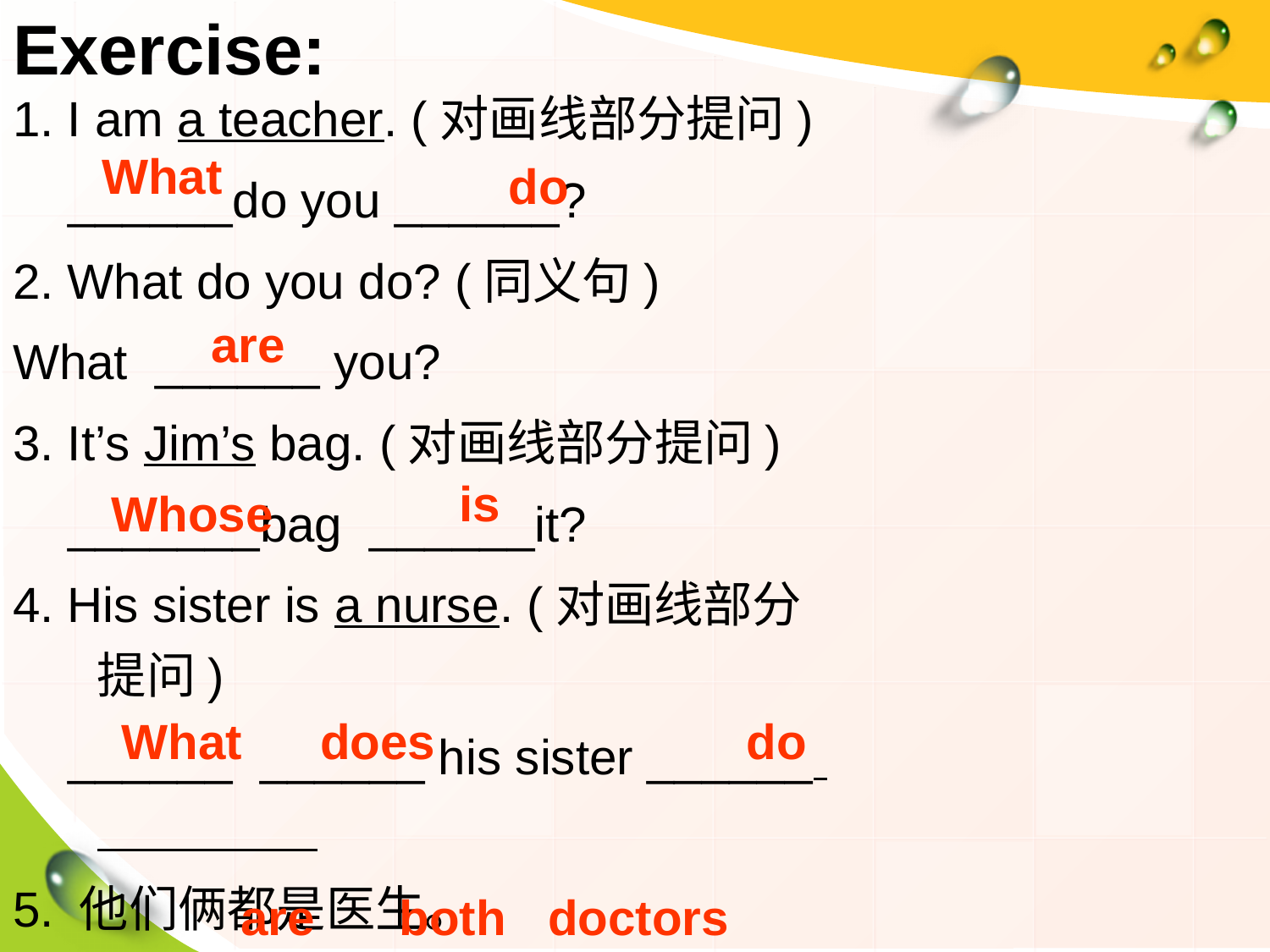

Exercise:
1. I am a teacher. (对画线部分提问)
    ______do you ______?
2. What do you do? (同义句)
What  ______ you?
3. It’s Jim’s bag. (对画线部分提问)
    _______bag  ______it?
4. His sister is a nurse. (对画线部分提问)
    ______  ______ his sister ______
5. 他们俩都是医生。
    They _____ ______ ______.

What
do
are
is
Whose
What
does
do
are
both
doctors